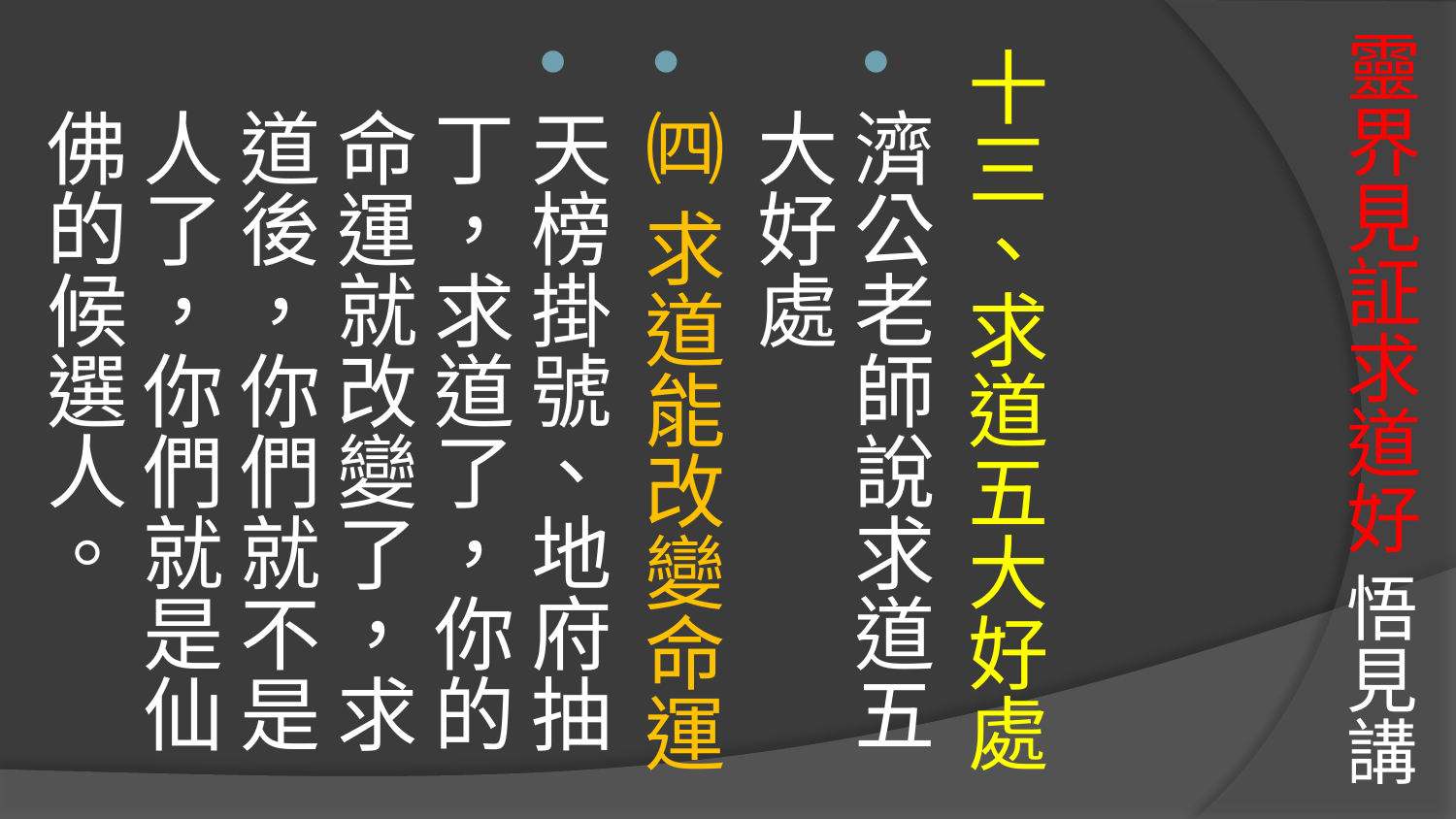

# 靈界見証求道好 悟見講
十三、求道五大好處
濟公老師說求道五大好處
㈣ 求道能改變命運
天榜掛號、地府抽丁，求道了，你的命運就改變了，求道後，你們就不是人了，你們就是仙佛的候選人。